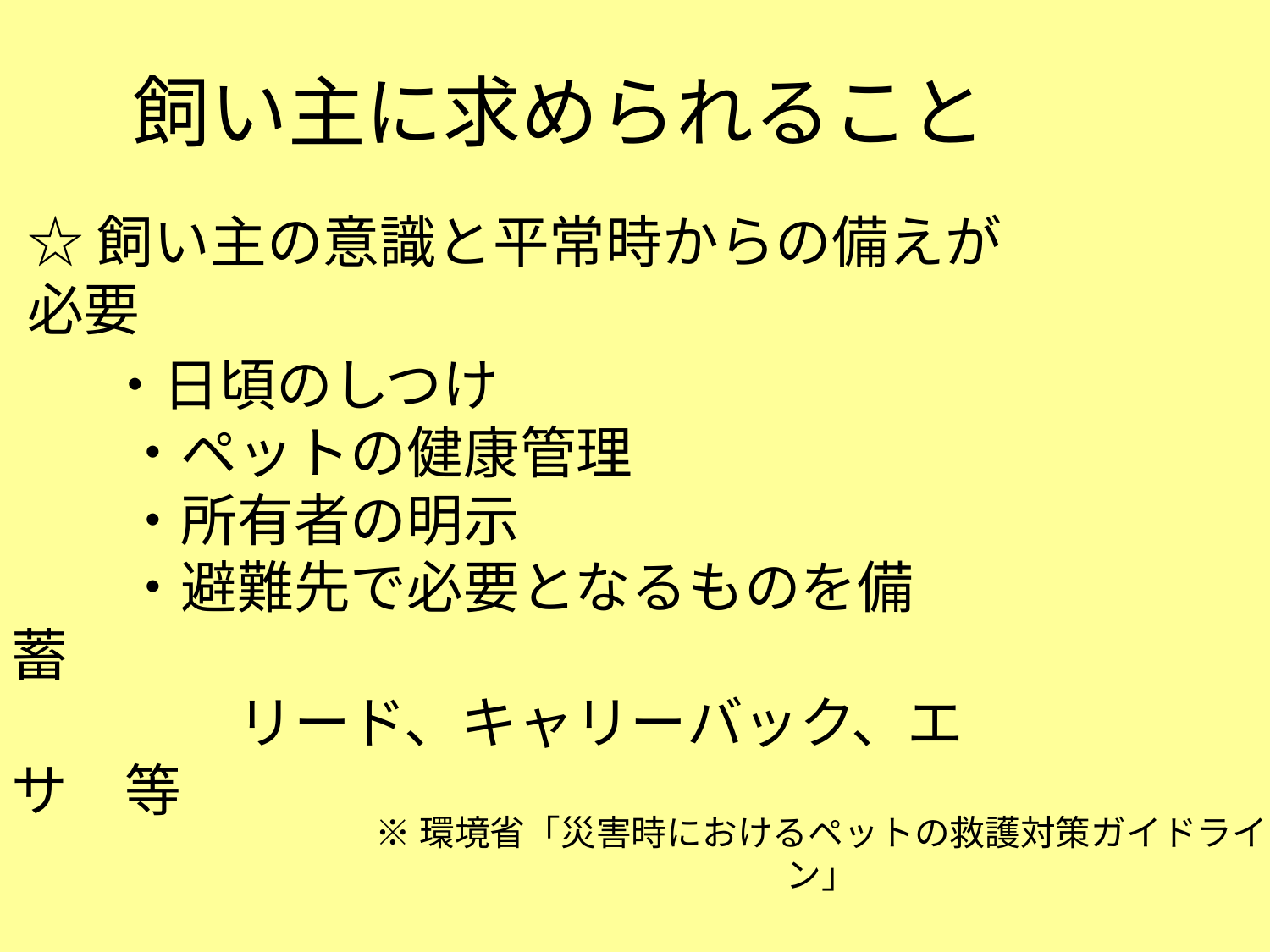

# 飼い主に求められること
☆飼い主の意識と平常時からの備えが必要

  　・日頃のしつけ
　　・ペットの健康管理
　　・所有者の明示
　　・避難先で必要となるものを備蓄
　　　　リード、キャリーバック、エサ　等
※環境省「災害時におけるペットの救護対策ガイドライン」